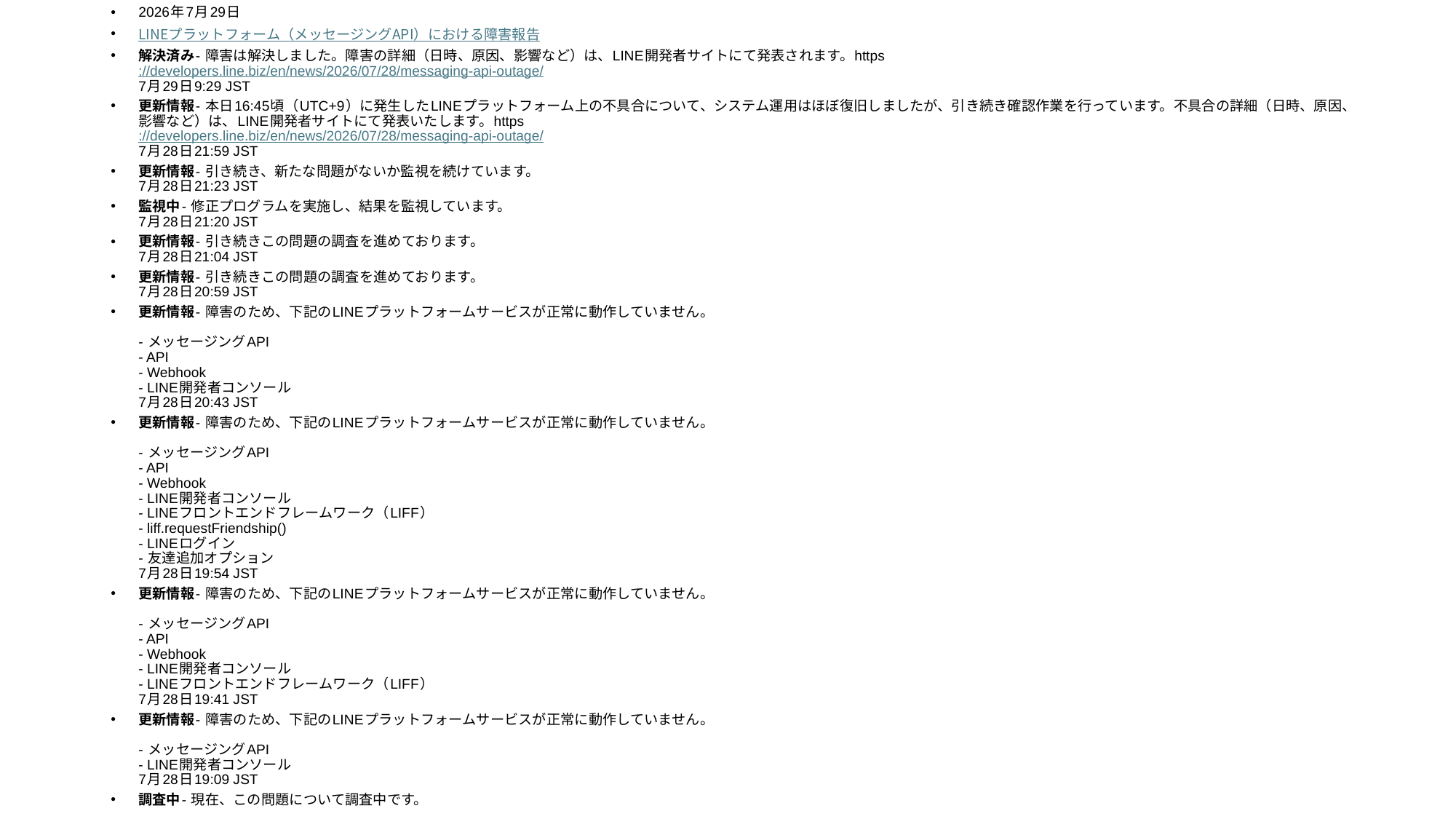

2026年7月29日
LINEプラットフォーム（メッセージングAPI）における障害報告
解決済み- 障害は解決しました。障害の詳細（日時、原因、影響など）は、LINE開発者サイトにて発表されます。https
://developers.line.biz/en/news/2026/07/28/messaging-api-outage/
7月29日9:29 JST
更新情報- 本日16:45頃（UTC+9）に発生したLINEプラットフォーム上の不具合について、システム運用はほぼ復旧しましたが、引き続き確認作業を行っています。不具合の詳細（日時、原因、影響など）は、LINE開発者サイトにて発表いたします。https
://developers.line.biz/en/news/2026/07/28/messaging-api-outage/
7月28日21:59 JST
更新情報- 引き続き、新たな問題がないか監視を続けています。
7月28日21:23 JST
監視中- 修正プログラムを実施し、結果を監視しています。
7月28日21:20 JST
更新情報- 引き続きこの問題の調査を進めております。
7月28日21:04 JST
更新情報- 引き続きこの問題の調査を進めております。
7月28日20:59 JST
更新情報- 障害のため、下記のLINEプラットフォームサービスが正常に動作していません。
- メッセージングAPI
- API
- Webhook
- LINE開発者コンソール
7月28日20:43 JST
更新情報- 障害のため、下記のLINEプラットフォームサービスが正常に動作していません。
- メッセージングAPI
- API
- Webhook
- LINE開発者コンソール
- LINEフロントエンドフレームワーク（LIFF）
- liff.requestFriendship()
- LINEログイン
- 友達追加オプション
7月28日19:54 JST
更新情報- 障害のため、下記のLINEプラットフォームサービスが正常に動作していません。
- メッセージングAPI
- API
- Webhook
- LINE開発者コンソール
- LINEフロントエンドフレームワーク（LIFF）
7月28日19:41 JST
更新情報- 障害のため、下記のLINEプラットフォームサービスが正常に動作していません。
- メッセージングAPI
- LINE開発者コンソール
7月28日19:09 JST
調査中- 現在、この問題について調査中です。